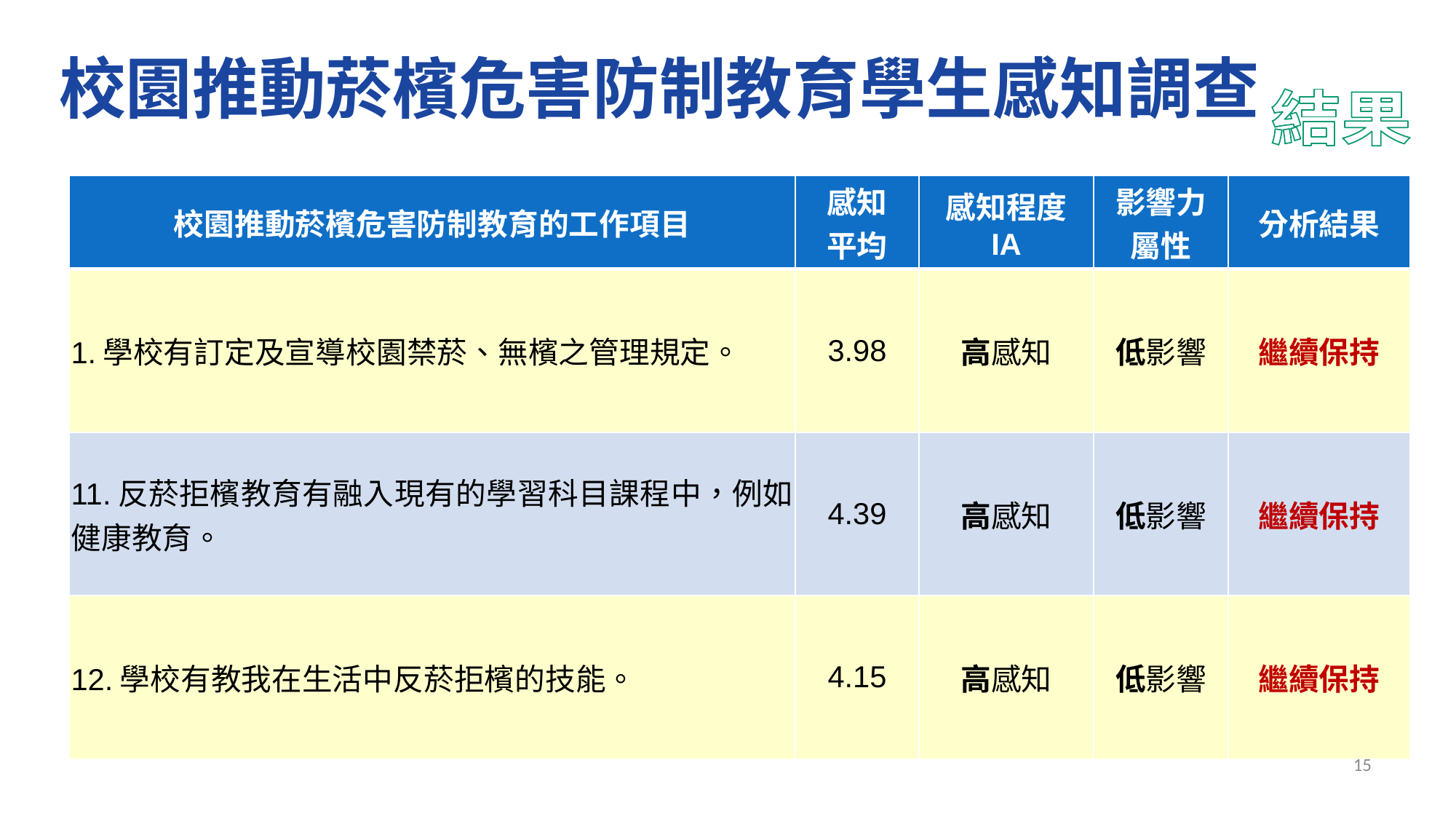

# 校園推動菸檳危害防制教育學生感知調查
結果
| 校園推動菸檳危害防制教育的工作項目 | 感知 平均 | 感知程度 IA | 影響力 屬性 | 分析結果 |
| --- | --- | --- | --- | --- |
| 1.學校有訂定及宣導校園禁菸、無檳之管理規定。 | 3.98 | 高感知 | 低影響 | 繼續保持 |
| 11.反菸拒檳教育有融入現有的學習科目課程中，例如健康教育。 | 4.39 | 高感知 | 低影響 | 繼續保持 |
| 12.學校有教我在生活中反菸拒檳的技能。 | 4.15 | 高感知 | 低影響 | 繼續保持 |
15